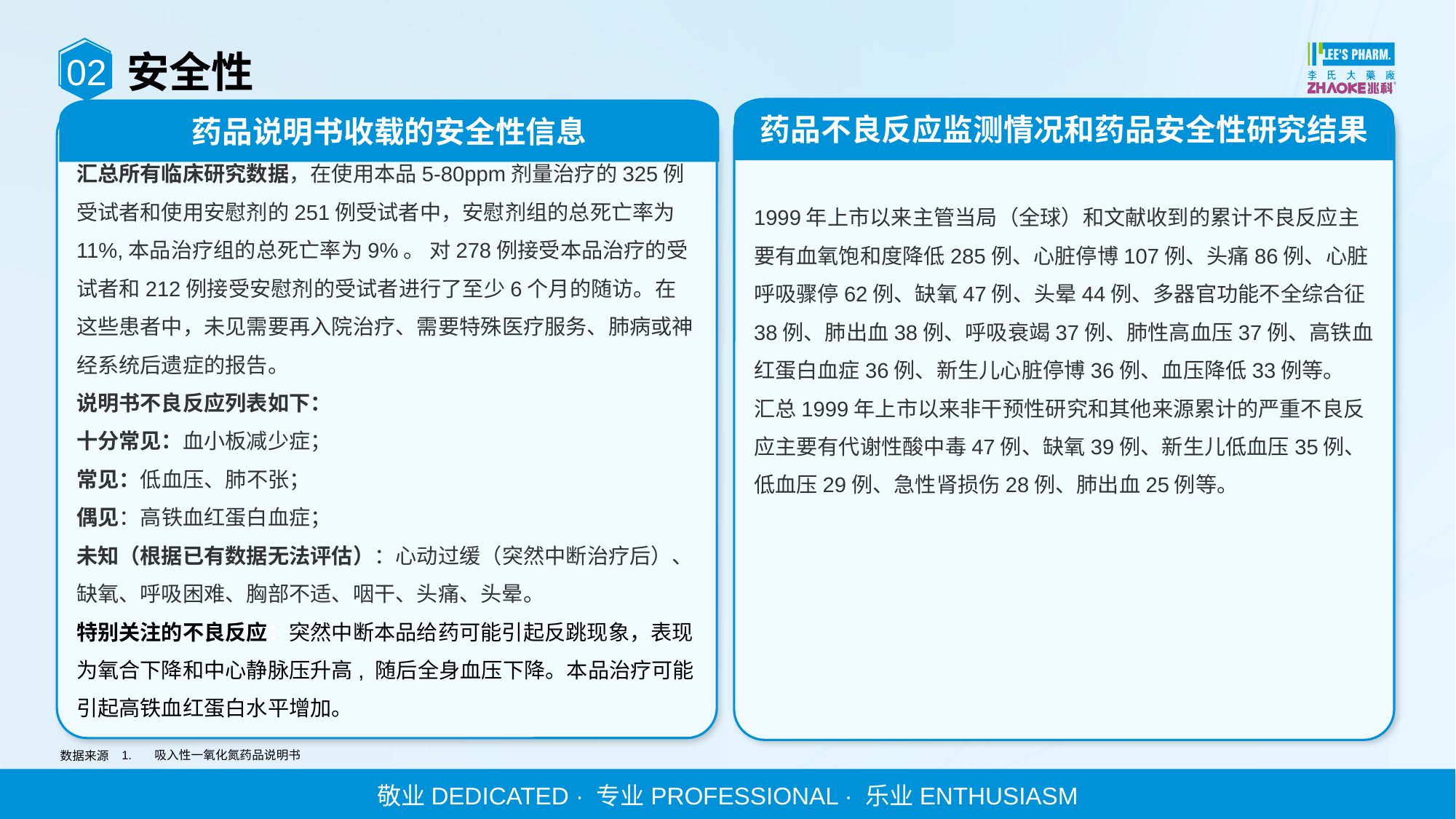

02
安全性
药品不良反应监测情况和药品安全性研究结果
药品说明书收载的安全性信息
吸入用一氧化氮在1999年12月23日在美国首次获批上市。汇总

1999年上市以来主管当局（全球）和文献收到的累计不良反应主要有血氧饱和度降低285例、心脏停博107例、头痛86例、心脏呼吸骤停62例、缺氧47例、头晕44例、多器官功能不全综合征38例、肺出血38例、呼吸衰竭37例、肺性高血压37例、高铁血红蛋白血症36例、新生儿心脏停博36例、血压降低33例等。
汇总1999年上市以来非干预性研究和其他来源累计的严重不良反应主要有代谢性酸中毒47例、缺氧39例、新生儿低血压35例、低血压29例、急性肾损伤28例、肺出血25例等。

汇总所有临床研究数据，在使用本品5-80ppm剂量治疗的325例受试者和使用安慰剂的251例受试者中，安慰剂组的总死亡率为11%,本品治疗组的总死亡率为9%。 对278例接受本品治疗的受试者和212例接受安慰剂的受试者进行了至少6个月的随访。在这些患者中，未见需要再入院治疗、需要特殊医疗服务、肺病或神经系统后遗症的报告。
说明书不良反应列表如下：
十分常见：血小板减少症；
常见：低血压、肺不张；
偶见：高铁血红蛋白血症；
未知（根据已有数据无法评估）：心动过缓（突然中断治疗后）、缺氧、呼吸困难、胸部不适、咽干、头痛、头晕。
特别关注的不良反应：突然中断本品给药可能引起反跳现象，表现为氧合下降和中心静脉压升高, 随后全身血压下降。本品治疗可能引起高铁血红蛋白水平增加。

 吸入性一氧化氮药品说明书
数据来源